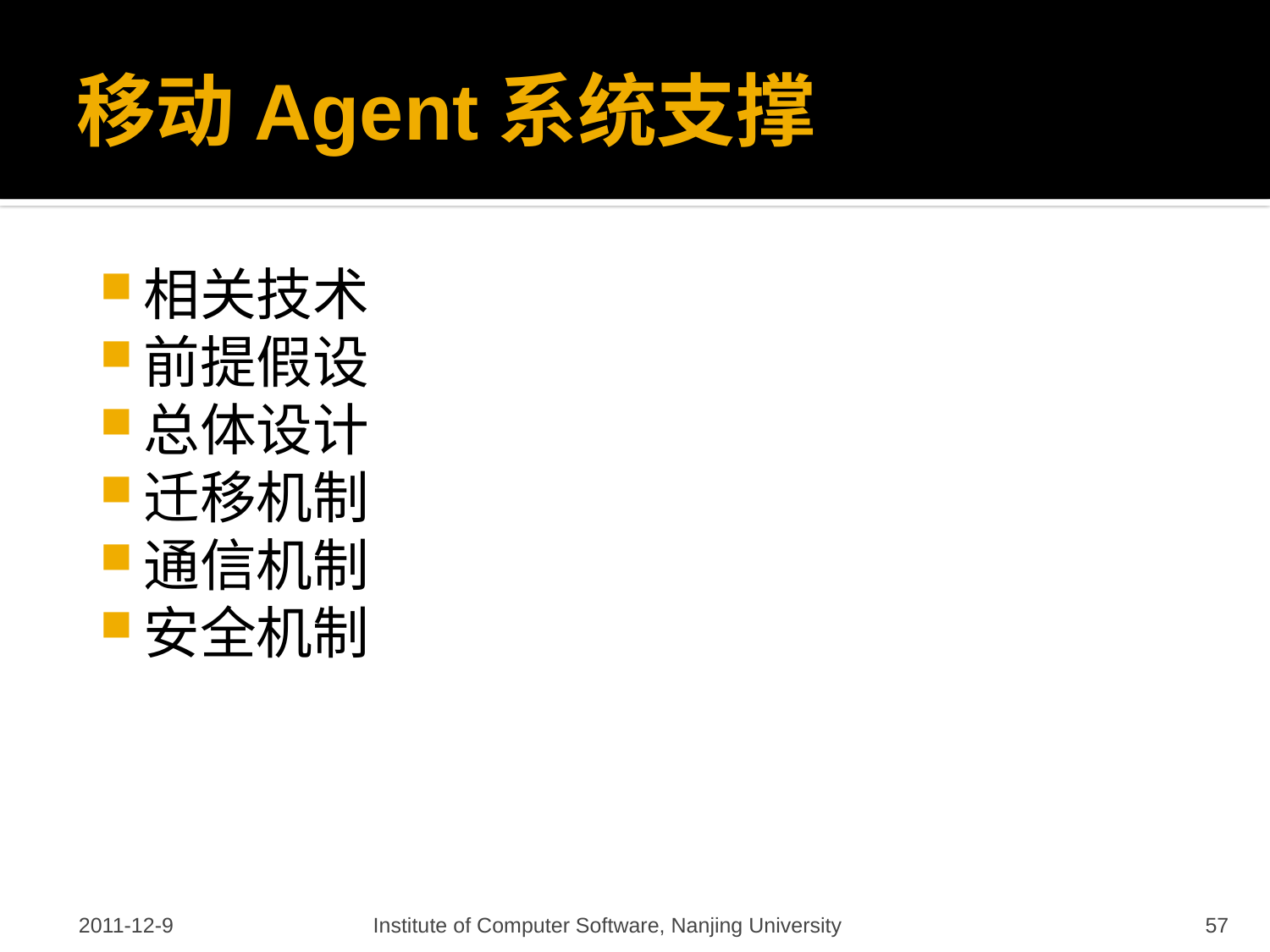

# 移动Agent系统支撑
相关技术
前提假设
总体设计
迁移机制
通信机制
安全机制
2011-12-9
Institute of Computer Software, Nanjing University
57